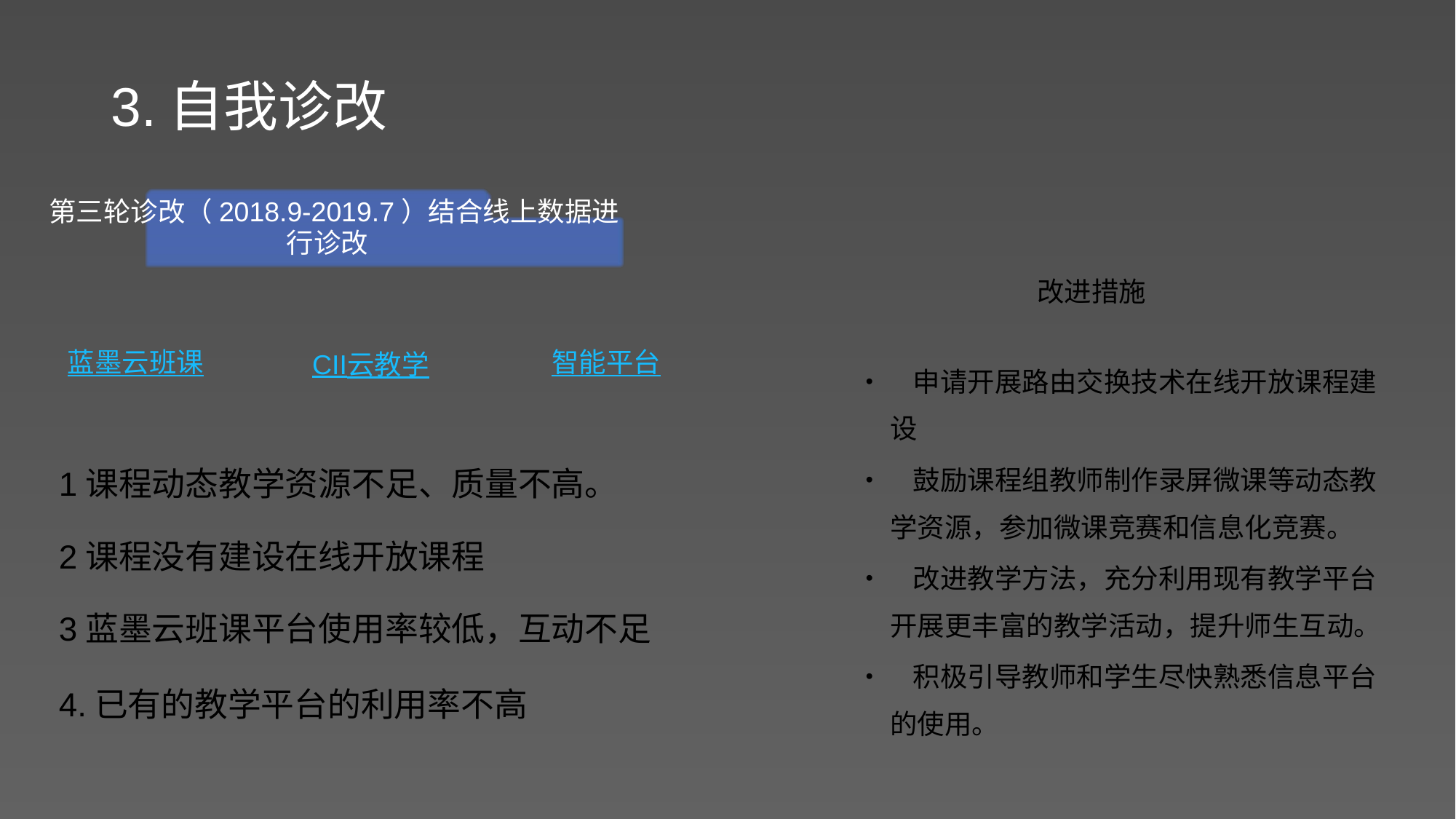

3.自我诊改
第三轮诊改（2018.9-2019.7）结合线上数据进
行诊改
改进措施
CII云教学
蓝墨云班课
智能平台
• 申请开展路由交换技术在线开放课程建
设
• 鼓励课程组教师制作录屏微课等动态教
学资源，参加微课竞赛和信息化竞赛。
• 改进教学方法，充分利用现有教学平台
开展更丰富的教学活动，提升师生互动。
• 积极引导教师和学生尽快熟悉信息平台
的使用。
1课程动态教学资源不足、质量不高。
2课程没有建设在线开放课程
3蓝墨云班课平台使用率较低，互动不足
4.已有的教学平台的利用率不高